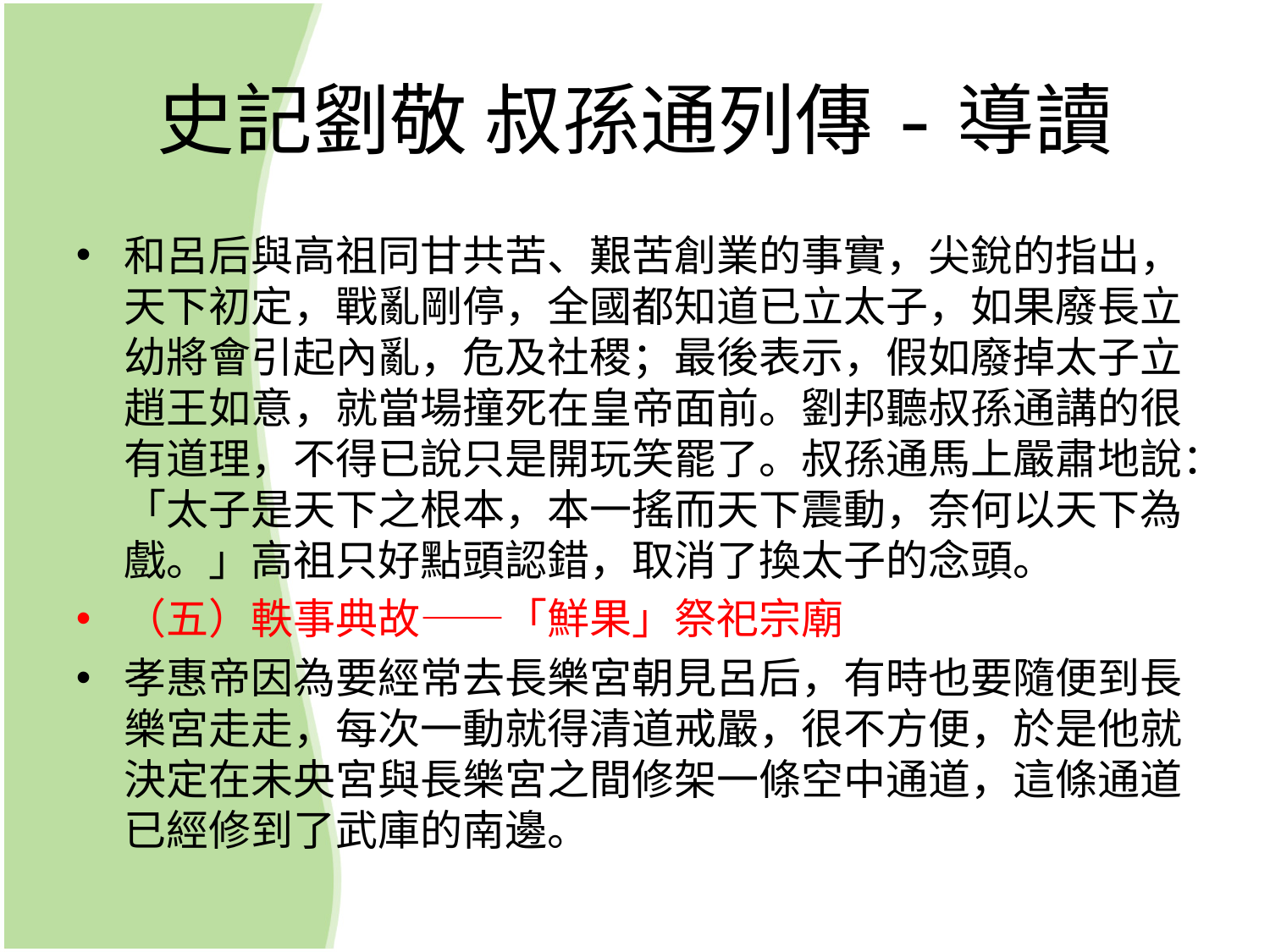

# 史記劉敬 叔孫通列傳-導讀
和呂后與高祖同甘共苦、艱苦創業的事實，尖銳的指出，天下初定，戰亂剛停，全國都知道已立太子，如果廢長立幼將會引起內亂，危及社稷；最後表示，假如廢掉太子立趙王如意，就當場撞死在皇帝面前。劉邦聽叔孫通講的很有道理，不得已說只是開玩笑罷了。叔孫通馬上嚴肅地說：「太子是天下之根本，本一搖而天下震動，奈何以天下為戲。」高祖只好點頭認錯，取消了換太子的念頭。
（五）軼事典故——「鮮果」祭祀宗廟
孝惠帝因為要經常去長樂宮朝見呂后，有時也要隨便到長樂宮走走，每次一動就得清道戒嚴，很不方便，於是他就決定在未央宮與長樂宮之間修架一條空中通道，這條通道已經修到了武庫的南邊。